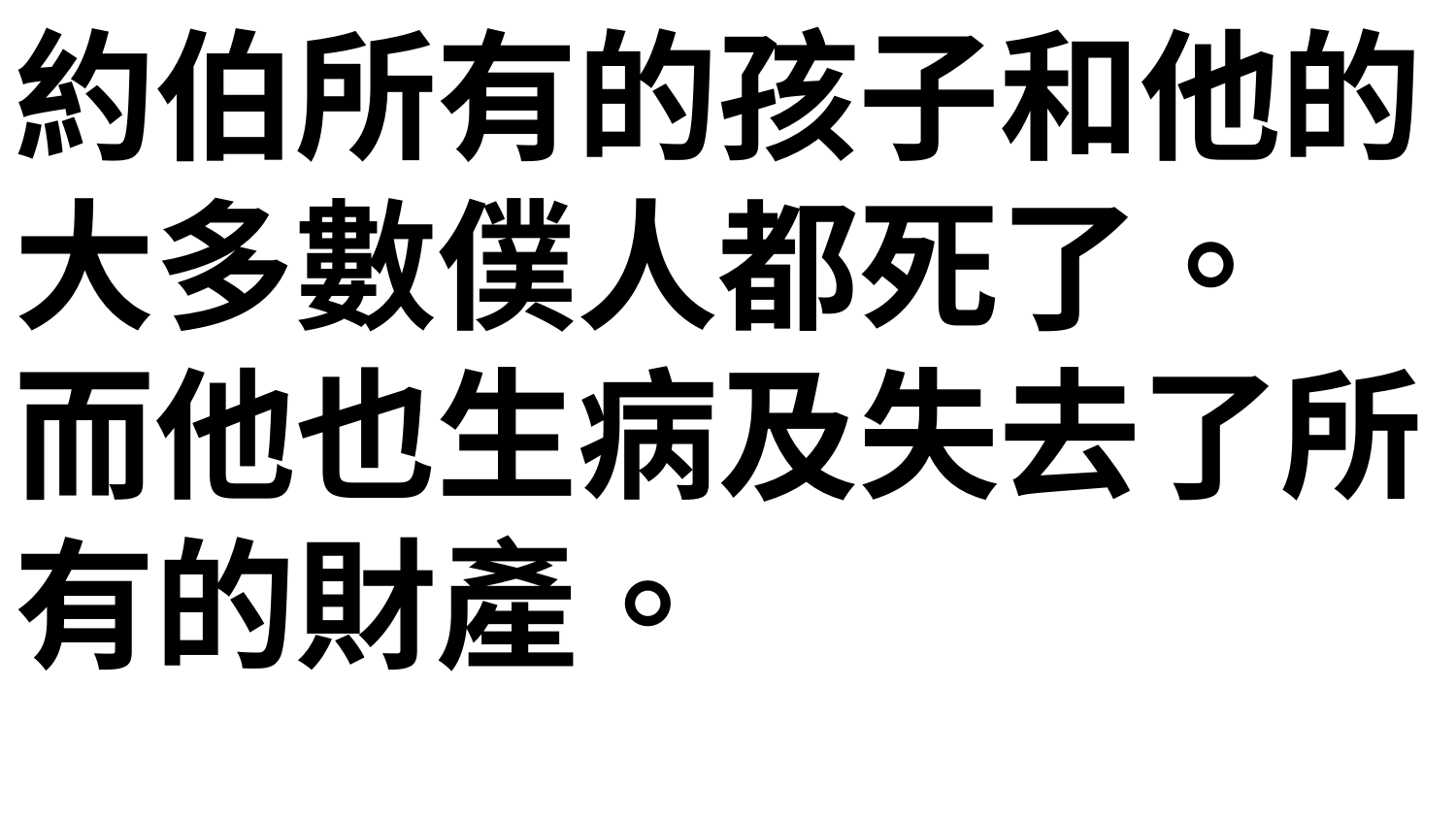

約伯所有的孩子和他的大多數僕人都死了。 而他也生病及失去了所有的財產。